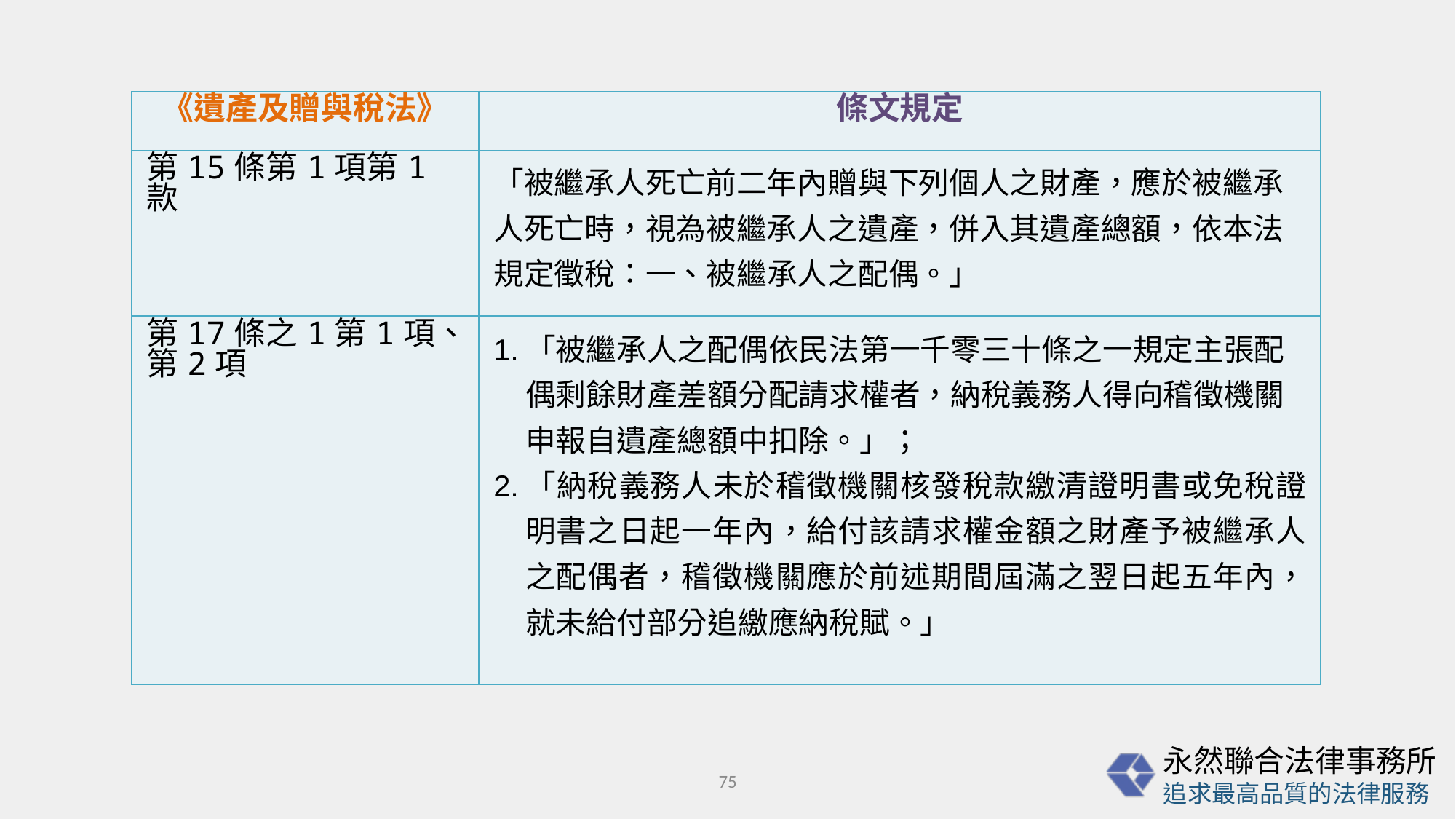

| 《遺產及贈與稅法》 | 條文規定 |
| --- | --- |
| 第15條第1項第1款 | 「被繼承人死亡前二年內贈與下列個人之財產，應於被繼承人死亡時，視為被繼承人之遺產，併入其遺產總額，依本法規定徵稅：一、被繼承人之配偶。」 |
| 第17條之1第1項、第2項 | 「被繼承人之配偶依民法第一千零三十條之一規定主張配偶剩餘財產差額分配請求權者，納稅義務人得向稽徵機關申報自遺產總額中扣除。」； 「納稅義務人未於稽徵機關核發稅款繳清證明書或免稅證明書之日起一年內，給付該請求權金額之財產予被繼承人之配偶者，稽徵機關應於前述期間屆滿之翌日起五年內，就未給付部分追繳應納稅賦。」 |
75